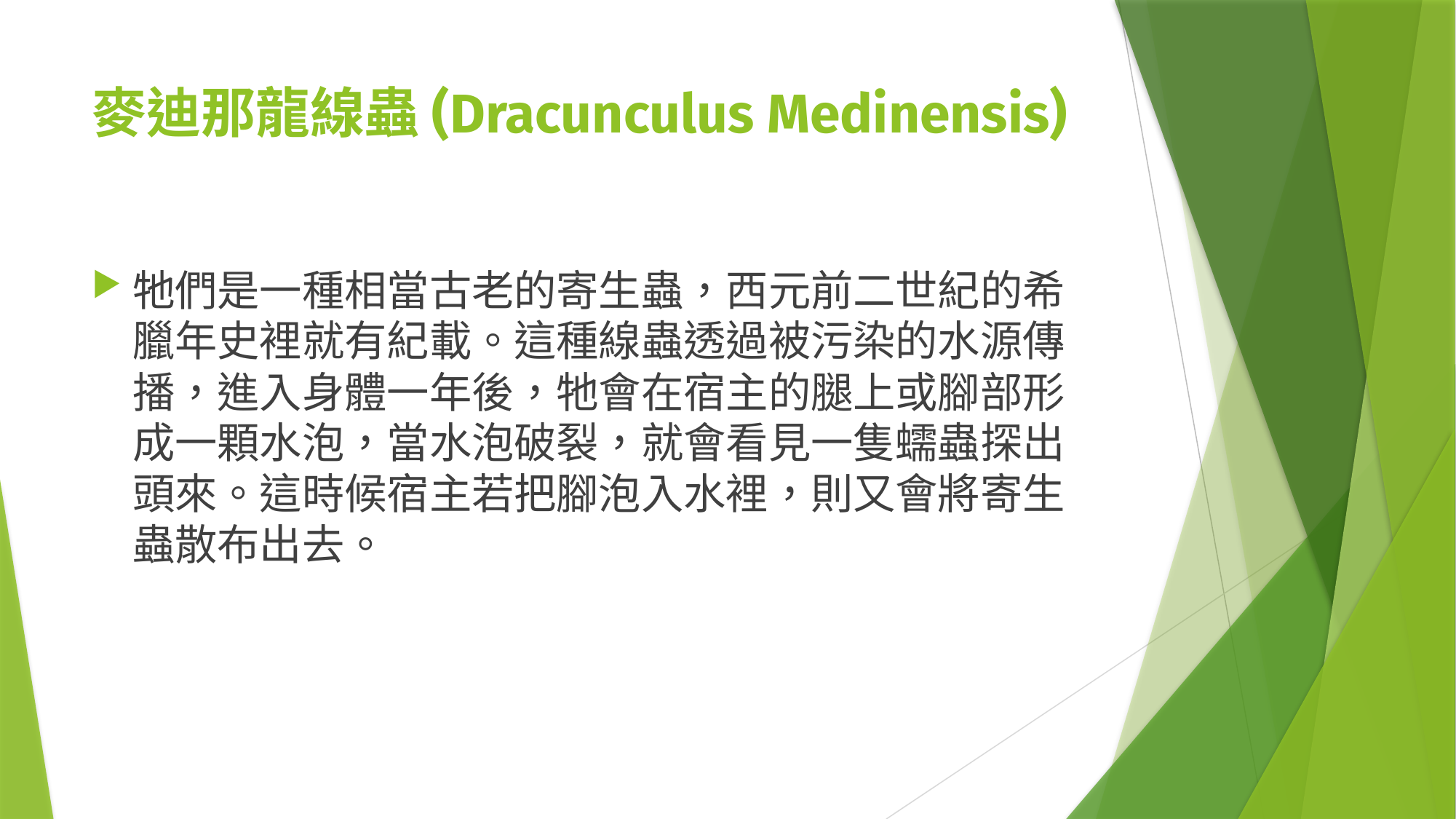

# 麥迪那龍線蟲(Dracunculus Medinensis)
牠們是一種相當古老的寄生蟲，西元前二世紀的希臘年史裡就有紀載。這種線蟲透過被污染的水源傳播，進入身體一年後，牠會在宿主的腿上或腳部形成一顆水泡，當水泡破裂，就會看見一隻蠕蟲探出頭來。這時候宿主若把腳泡入水裡，則又會將寄生蟲散布出去。